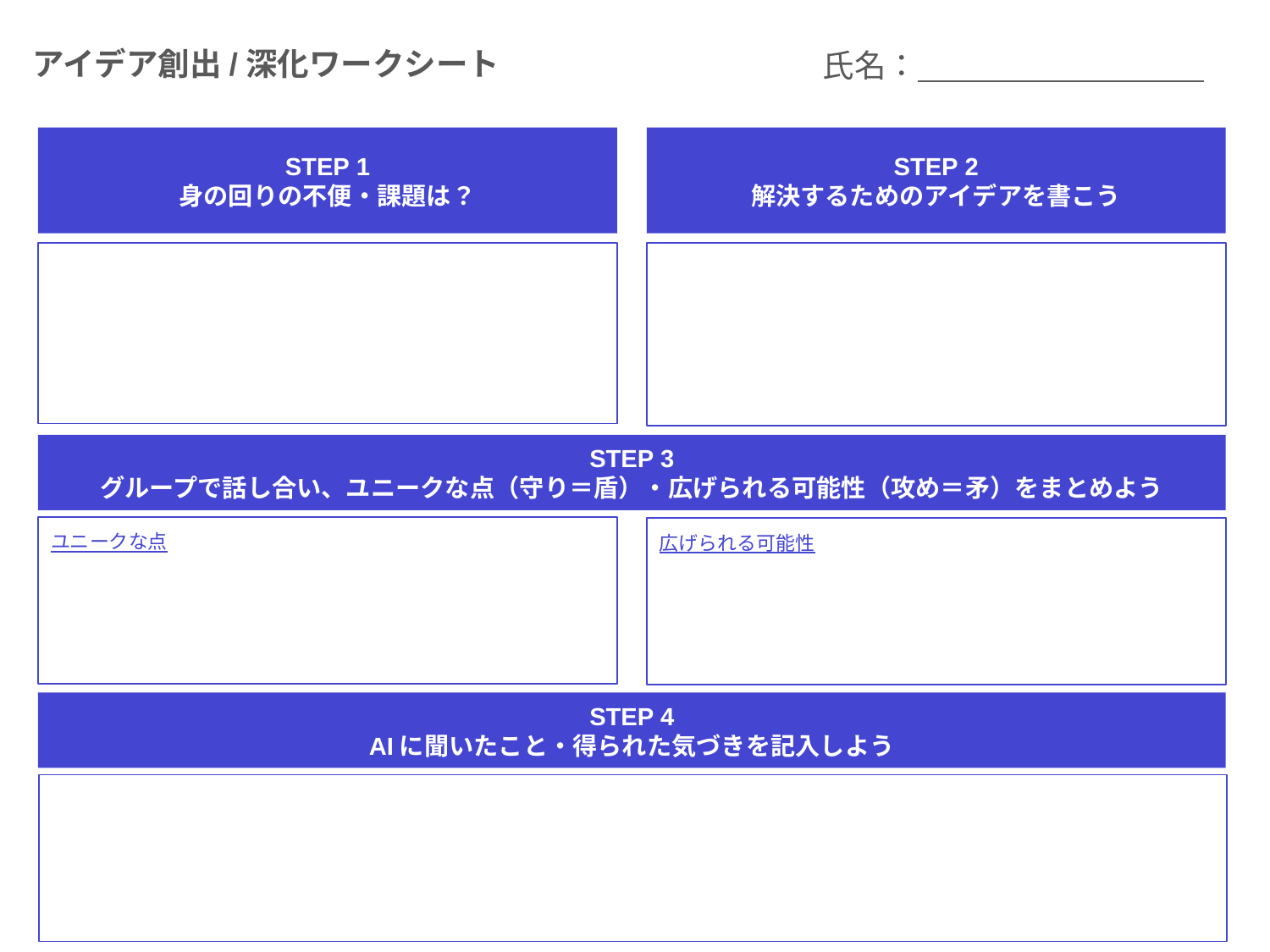

アイデア創出/深化ワークシート
氏名：
STEP 1
身の回りの不便・課題は？
STEP 2
解決するためのアイデアを書こう

STEP 3
グループで話し合い、ユニークな点（守り＝盾）・広げられる可能性（攻め＝矛）をまとめよう
ユニークな点
広げられる可能性
STEP 4
AIに聞いたこと・得られた気づきを記入しよう